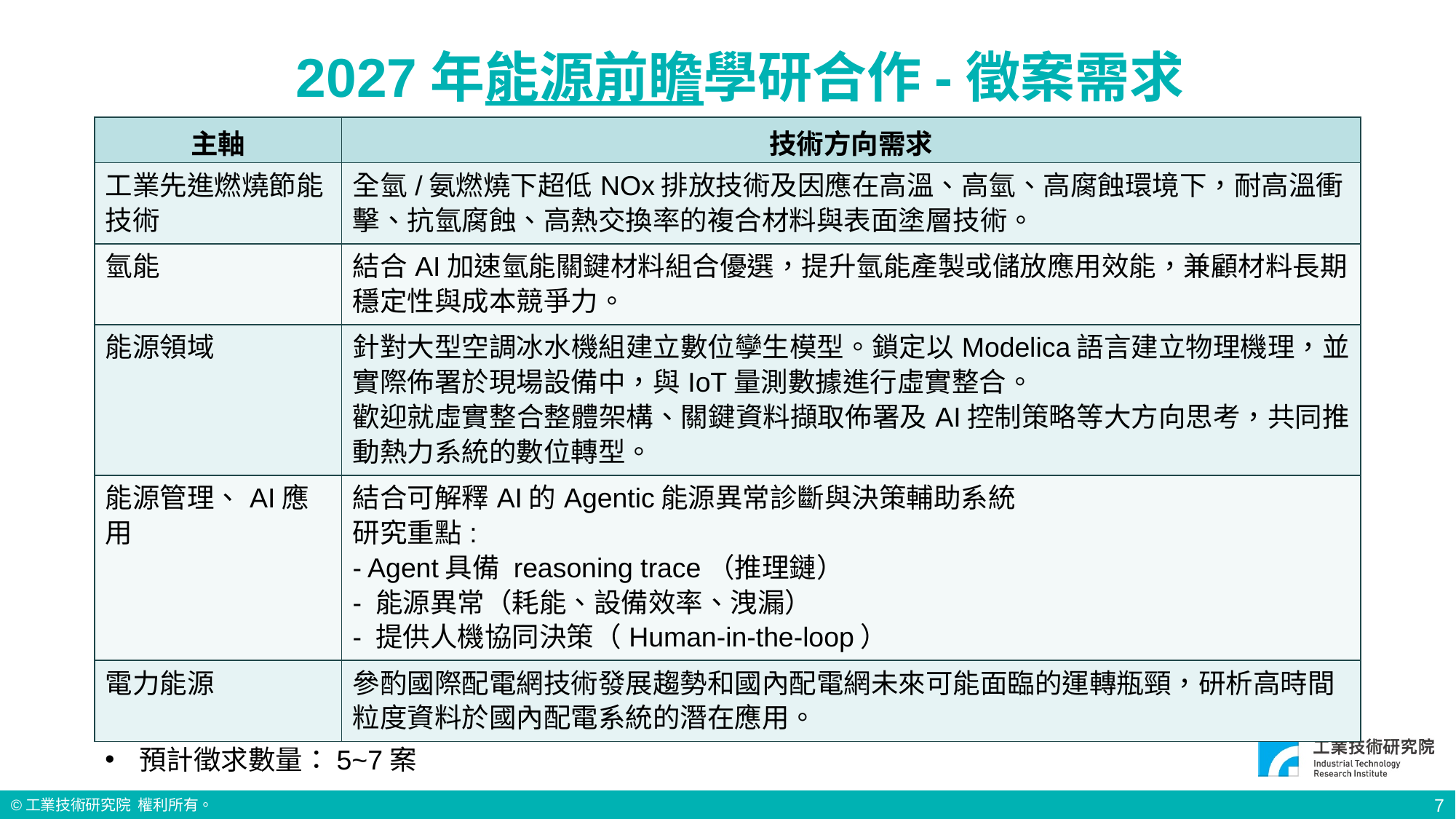

2027年能源前瞻學研合作-徵案需求
| 主軸 | 技術方向需求 |
| --- | --- |
| 工業先進燃燒節能技術 | 全氫/氨燃燒下超低NOx排放技術及因應在高溫、高氫、高腐蝕環境下，耐高溫衝擊、抗氫腐蝕、高熱交換率的複合材料與表面塗層技術。 |
| 氫能 | 結合AI加速氫能關鍵材料組合優選，提升氫能產製或儲放應用效能，兼顧材料長期穩定性與成本競爭力。 |
| 能源領域 | 針對大型空調冰水機組建立數位孿生模型。鎖定以Modelica語言建立物理機理，並實際佈署於現場設備中，與IoT量測數據進行虛實整合。 歡迎就虛實整合整體架構、關鍵資料擷取佈署及AI控制策略等大方向思考，共同推動熱力系統的數位轉型。 |
| 能源管理、AI應用 | 結合可解釋AI的Agentic能源異常診斷與決策輔助系統 研究重點: - Agent具備 reasoning trace（推理鏈） - 能源異常（耗能、設備效率、洩漏） - 提供人機協同決策（Human-in-the-loop） |
| 電力能源 | 參酌國際配電網技術發展趨勢和國內配電網未來可能面臨的運轉瓶頸，研析高時間粒度資料於國內配電系統的潛在應用。 |
預計徵求數量：5~7案
7